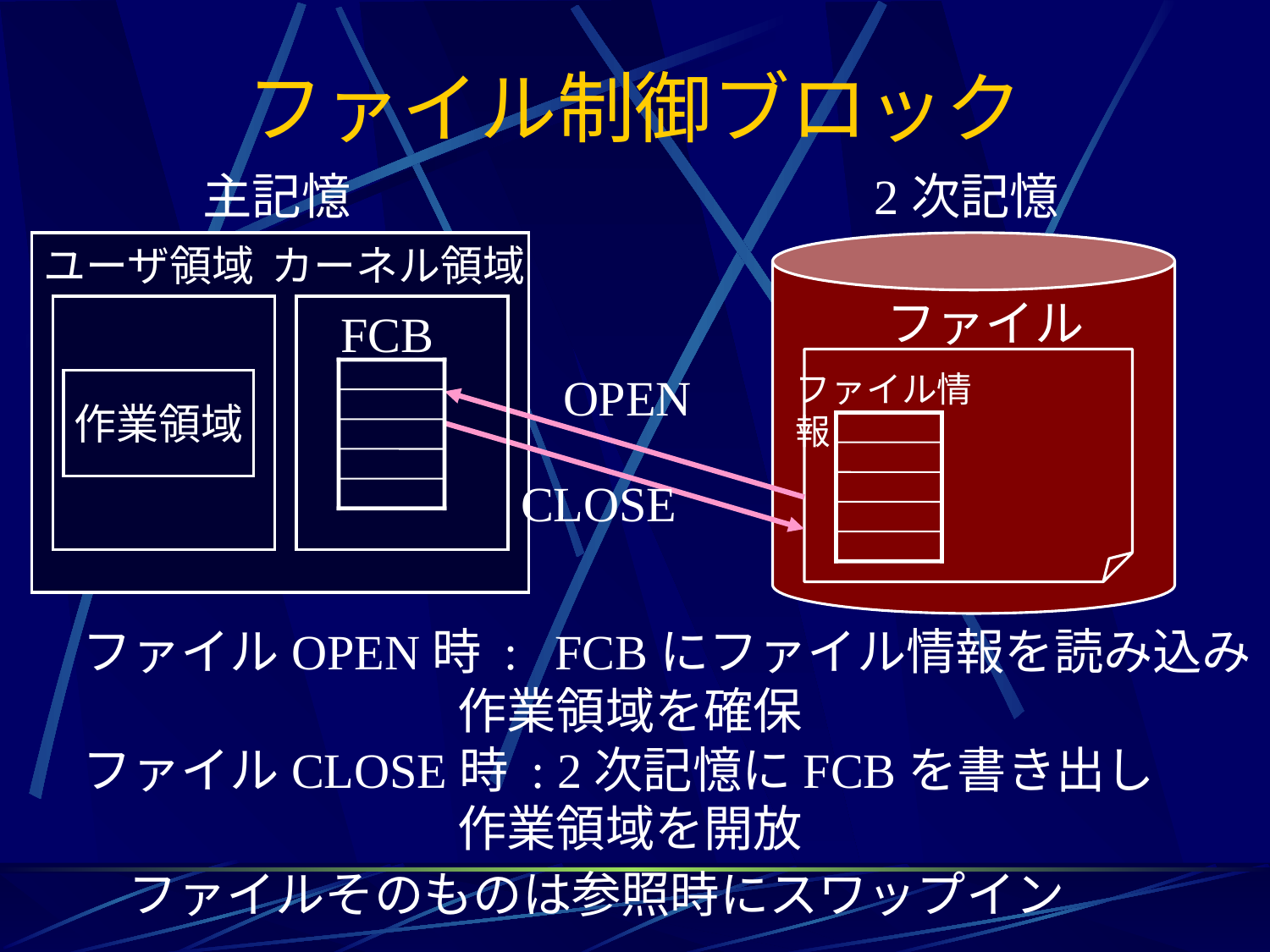

# ファイル制御ブロック
主記憶
2次記憶

ユーザ領域
カーネル領域

ファイル

FCB

OPEN

ファイル情報

作業領域

CLOSE
ファイルOPEN時 :   FCBにファイル情報を読み込み
                                 作業領域を確保
ファイルCLOSE時 : 2次記憶にFCBを書き出し
                                 作業領域を開放
ファイルそのものは参照時にスワップイン